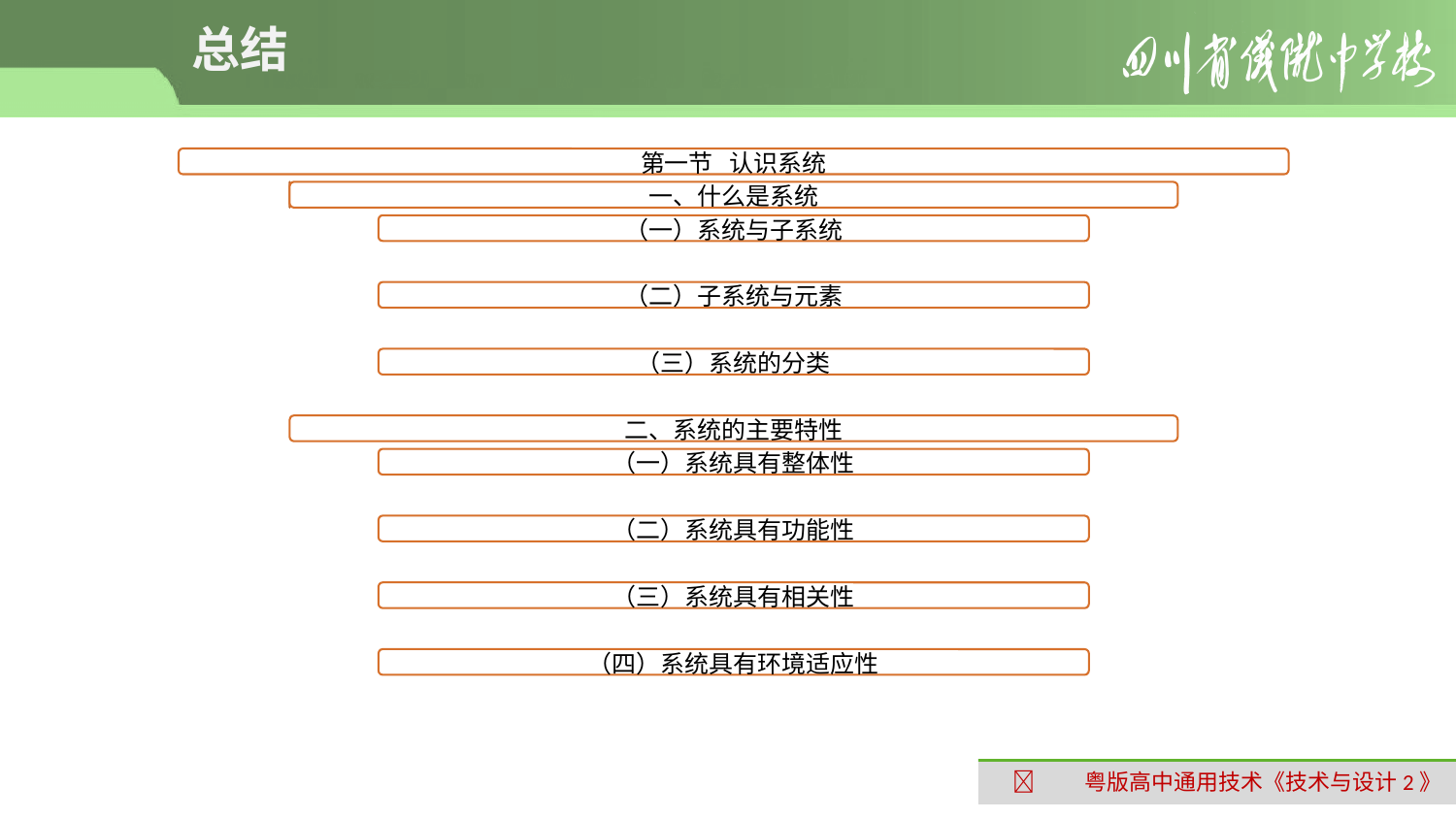

# 总结
第一节   认识系统
二、系统的主要特性
一、什么是系统
（一）系统具有整体性
（二）系统具有功能性
（一）系统与子系统
（二）子系统与元素
（三）系统的分类
（三）系统具有相关性
（四）系统具有环境适应性